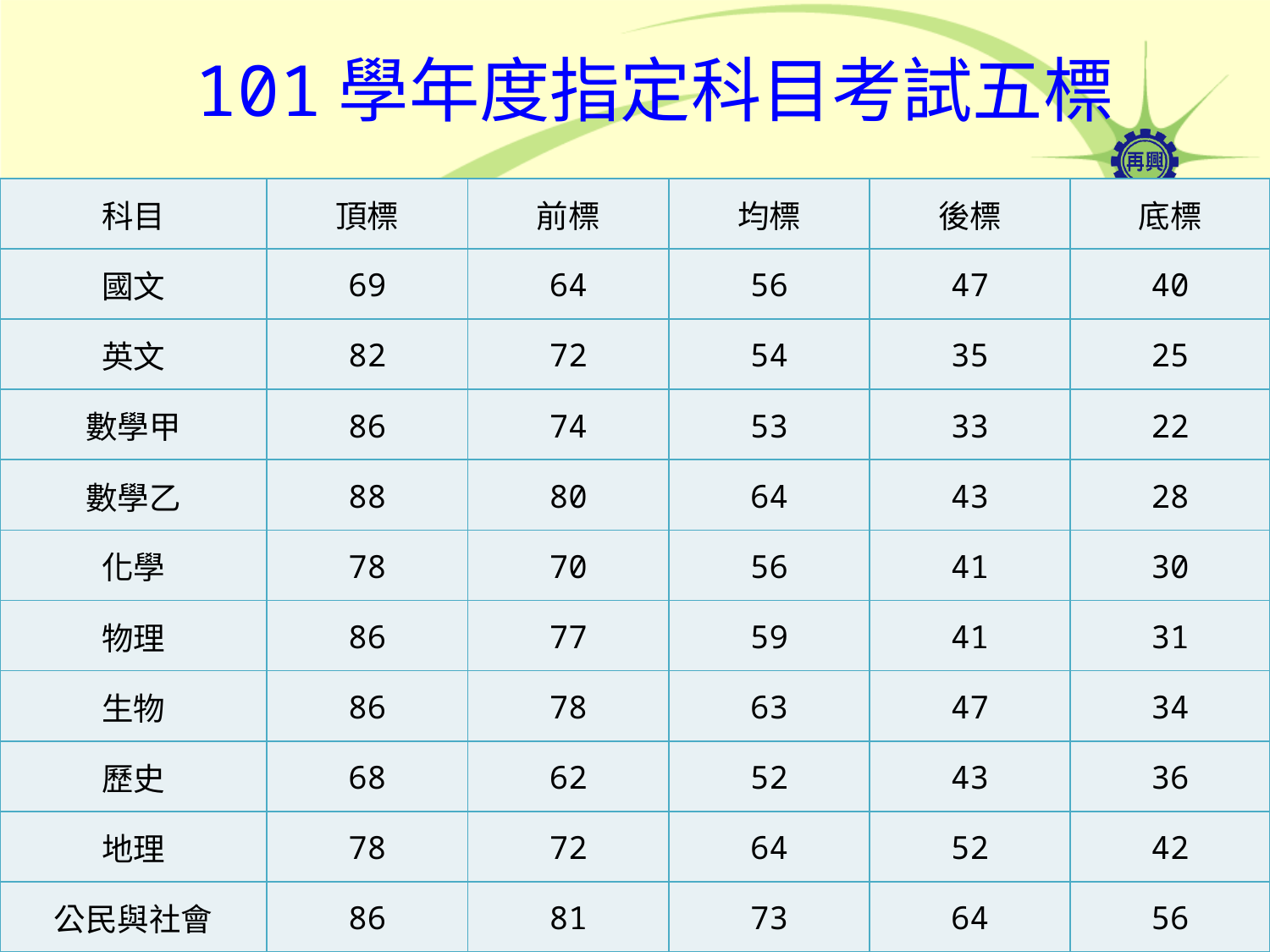

101學年度指定科目考試五標
| 科目 | 頂標 | 前標 | 均標 | 後標 | 底標 |
| --- | --- | --- | --- | --- | --- |
| 國文 | 69 | 64 | 56 | 47 | 40 |
| 英文 | 82 | 72 | 54 | 35 | 25 |
| 數學甲 | 86 | 74 | 53 | 33 | 22 |
| 數學乙 | 88 | 80 | 64 | 43 | 28 |
| 化學 | 78 | 70 | 56 | 41 | 30 |
| 物理 | 86 | 77 | 59 | 41 | 31 |
| 生物 | 86 | 78 | 63 | 47 | 34 |
| 歷史 | 68 | 62 | 52 | 43 | 36 |
| 地理 | 78 | 72 | 64 | 52 | 42 |
| 公民與社會 | 86 | 81 | 73 | 64 | 56 |